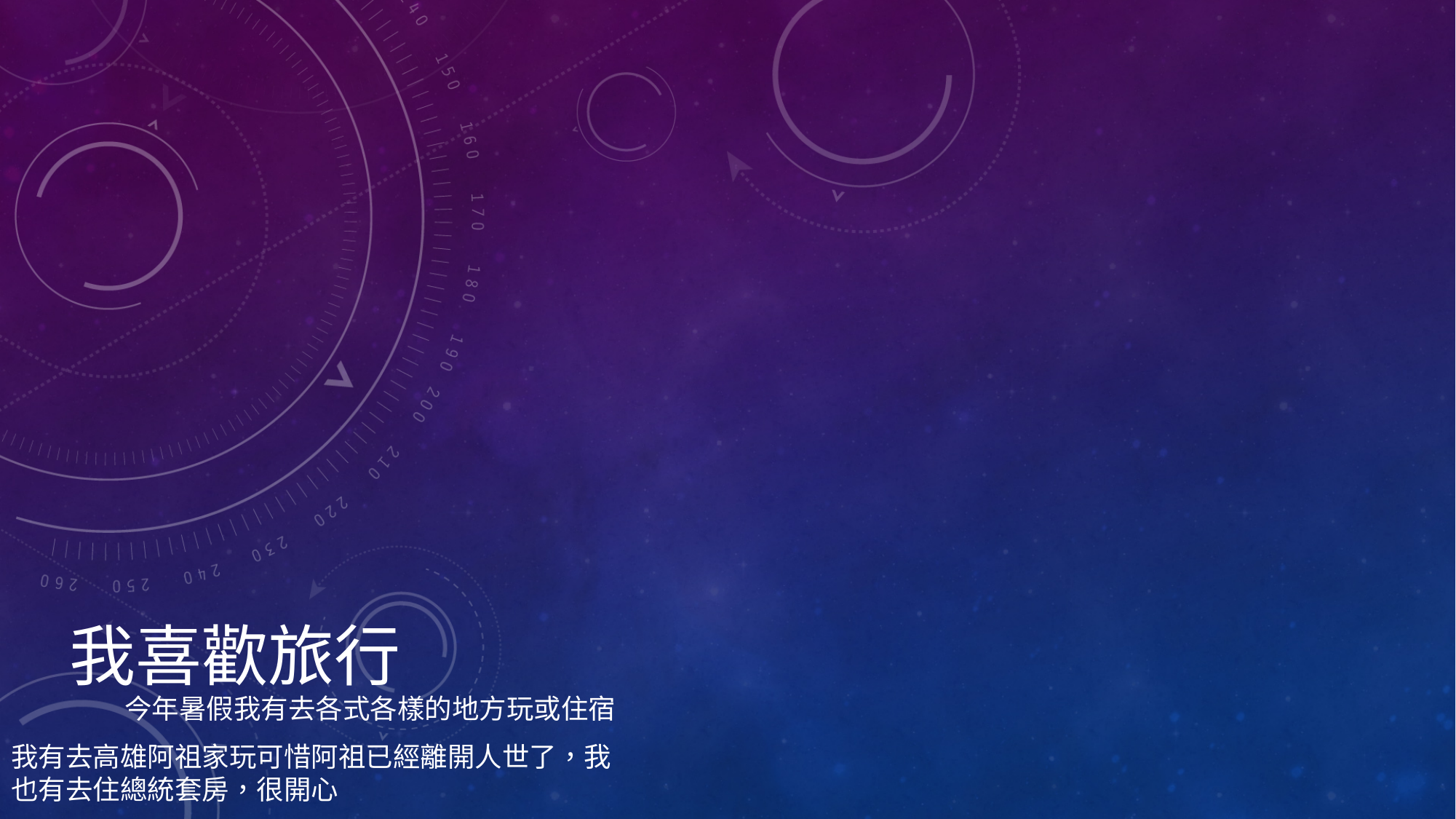

# 我喜歡旅行
今年暑假我有去各式各樣的地方玩或住宿
我有去高雄阿祖家玩可惜阿祖已經離開人世了，我也有去住總統套房，很開心